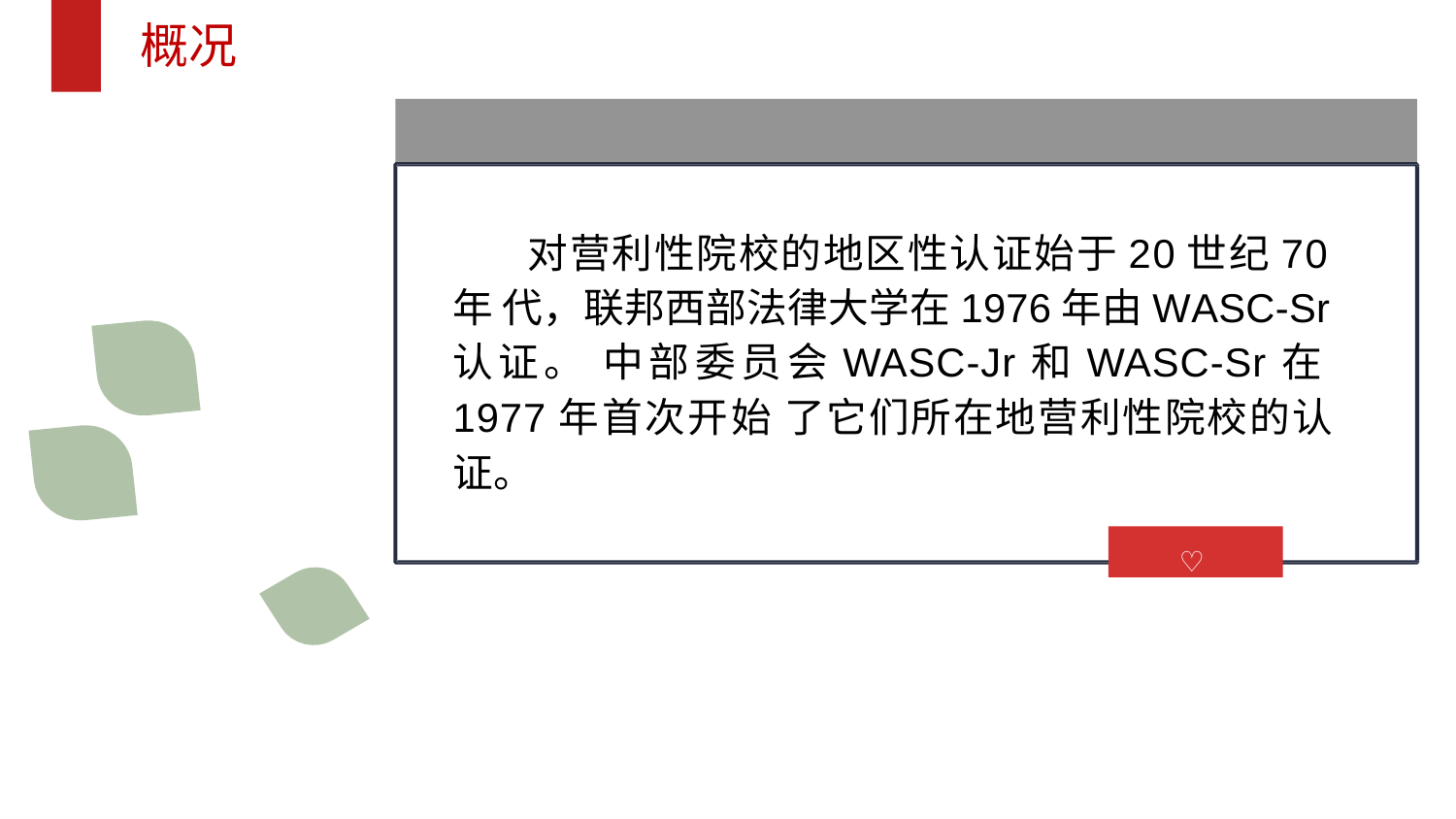

概况

对营利性院校的地区性认证始于20世纪70年 代，联邦西部法律大学在1976年由WASC-Sr认证。 中部委员会WASC-Jr和WASC-Sr在1977年首次开始 了它们所在地营利性院校的认证。

♡